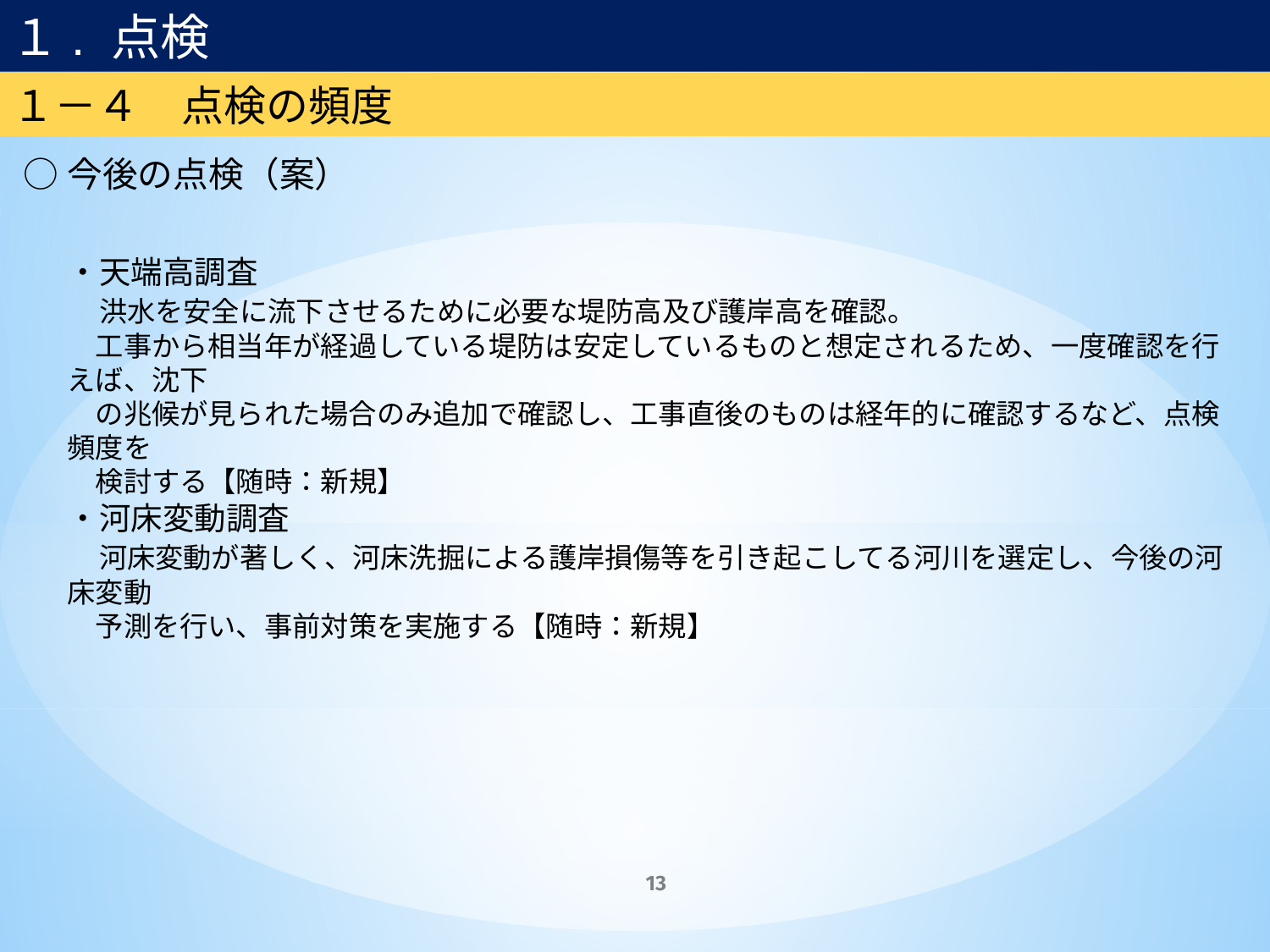

１. 点検
１－４　点検の頻度
○今後の点検（案）
・天端高調査
　洪水を安全に流下させるために必要な堤防高及び護岸高を確認。
　工事から相当年が経過している堤防は安定しているものと想定されるため、一度確認を行えば、沈下
　の兆候が見られた場合のみ追加で確認し、工事直後のものは経年的に確認するなど、点検頻度を
　検討する【随時：新規】
・河床変動調査
　河床変動が著しく、河床洗掘による護岸損傷等を引き起こしてる河川を選定し、今後の河床変動
　予測を行い、事前対策を実施する【随時：新規】
13